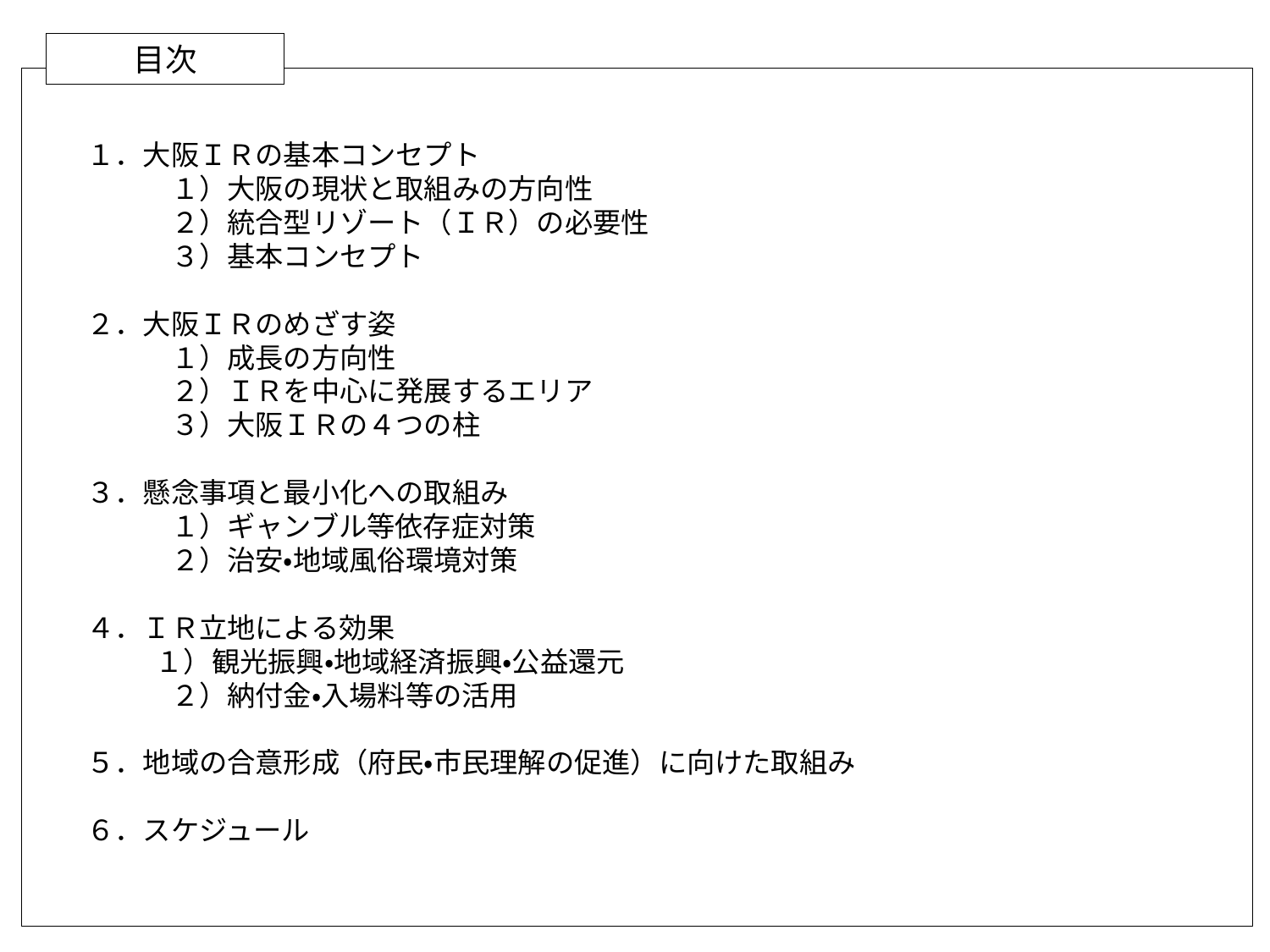

目次

１．大阪ＩＲの基本コンセプト
　　　１）大阪の現状と取組みの方向性
　　　２）統合型リゾート（ＩＲ）の必要性
　　　３）基本コンセプト

２．大阪ＩＲのめざす姿
　　　１）成長の方向性
　　　２）ＩＲを中心に発展するエリア
　　　３）大阪ＩＲの４つの柱

３．懸念事項と最小化への取組み
　　　１）ギャンブル等依存症対策
　　　２）治安・地域風俗環境対策

４．ＩＲ立地による効果
　　  １）観光振興・地域経済振興・公益還元
　　　２）納付金・入場料等の活用

５．地域の合意形成（府民・市民理解の促進）に向けた取組み

６．スケジュール